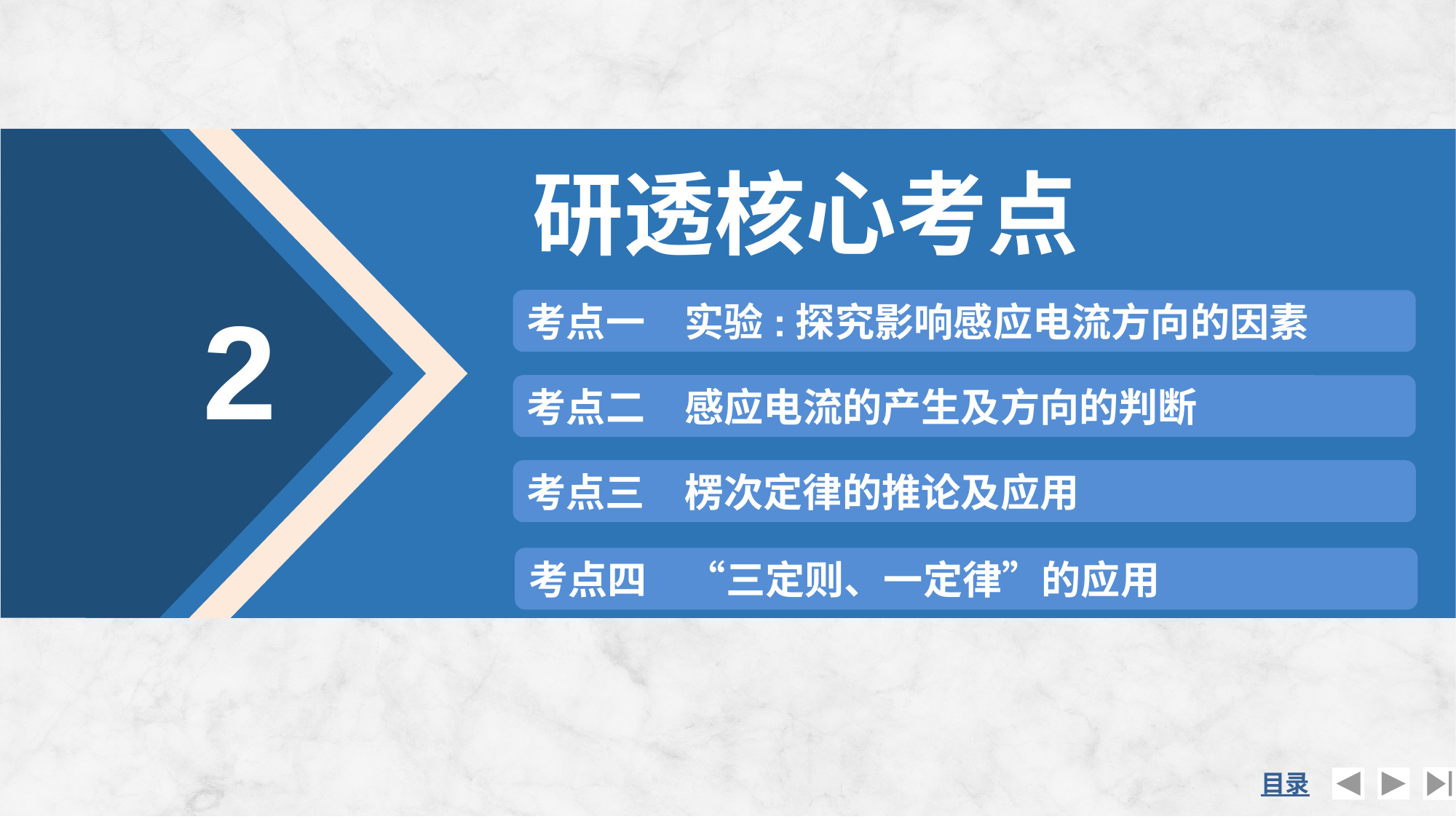

研透核心考点
2
考点一　实验:探究影响感应电流方向的因素
考点二　感应电流的产生及方向的判断
考点三　楞次定律的推论及应用
考点四　“三定则、一定律”的应用